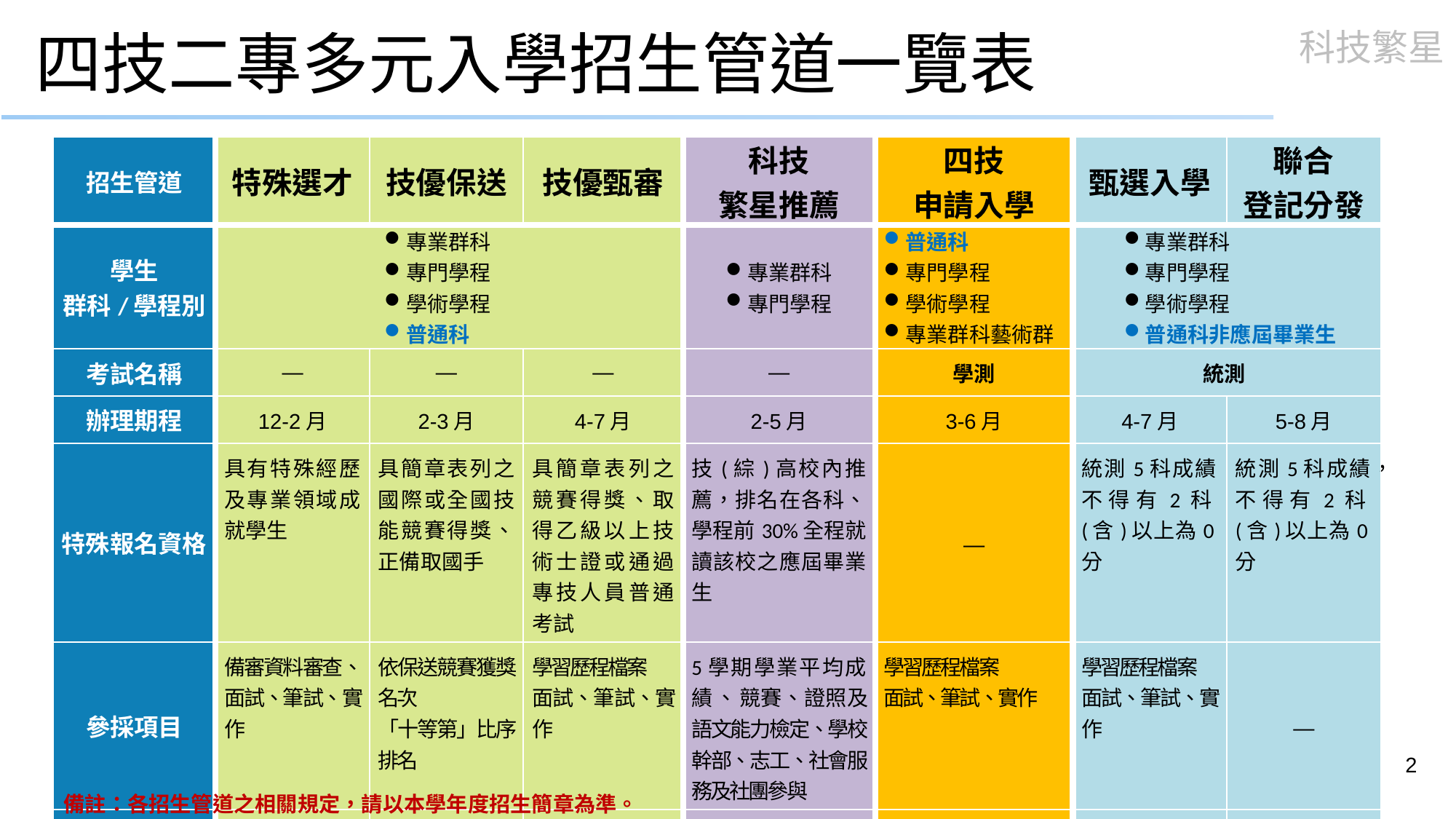

# 四技二專多元入學招生管道一覽表
| 招生管道 | 特殊選才 | 技優保送 | 技優甄審 | 科技 繁星推薦 | 四技 申請入學 | 甄選入學 | 聯合 登記分發 |
| --- | --- | --- | --- | --- | --- | --- | --- |
| 學生 群科/學程別 | 專業群科 專門學程 學術學程 普通科 |  |  | 專業群科 專門學程 | 普通科 專門學程 學術學程 專業群科藝術群 | 專業群科 專門學程 學術學程 普通科非應屆畢業生 |  |
| 考試名稱 | ― | ― | ― | ― | 學測 | 統測 |  |
| 辦理期程 | 12-2月 | 2-3月 | 4-7月 | 2-5月 | 3-6月 | 4-7月 | 5-8月 |
| 特殊報名資格 | 具有特殊經歷及專業領域成就學生 | 具簡章表列之國際或全國技能競賽得獎、正備取國手 | 具簡章表列之 競賽得獎、取 得乙級以上技 術士證或通過 專技人員普通考試 | 技(綜)高校內推薦，排名在各科、學程前30%全程就讀該校之應屆畢業生 | ― | 統測5科成績，不得有2科(含)以上為0分 | 統測5科成績，不得有2科(含)以上為0分 |
| 參採項目 | 備審資料審查、面試、筆試、實作 | 依保送競賽獲獎名次 「十等第」比序排名 | 學習歷程檔案 面試、筆試、實作 | 5學期學業平均成績、競賽、證照及語文能力檢定、學校幹部、志工、社會服務及社團參與 | 學習歷程檔案 面試、筆試、實作 | 學習歷程檔案 面試、筆試、實作 | ― |
| 學習歷程檔案 |  |  | Ⅴ |  | Ⅴ | Ⅴ |  |
2
備註：各招生管道之相關規定，請以本學年度招生簡章為準。